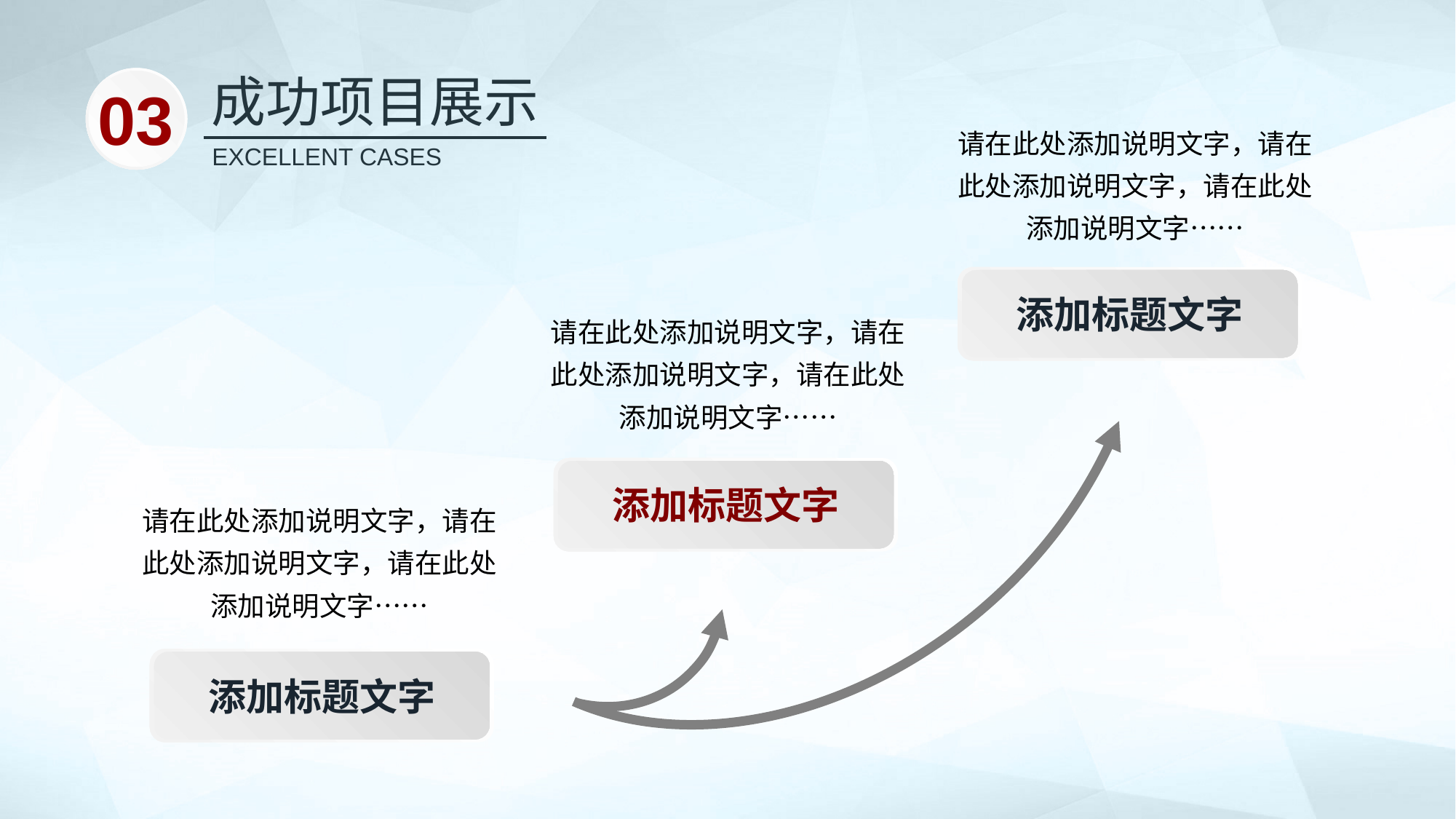

成功项目展示

03

请在此处添加说明文字，请在此处添加说明文字，请在此处添加说明文字……
EXCELLENT CASES

添加标题文字
请在此处添加说明文字，请在此处添加说明文字，请在此处添加说明文字……

添加标题文字
请在此处添加说明文字，请在此处添加说明文字，请在此处添加说明文字……

添加标题文字